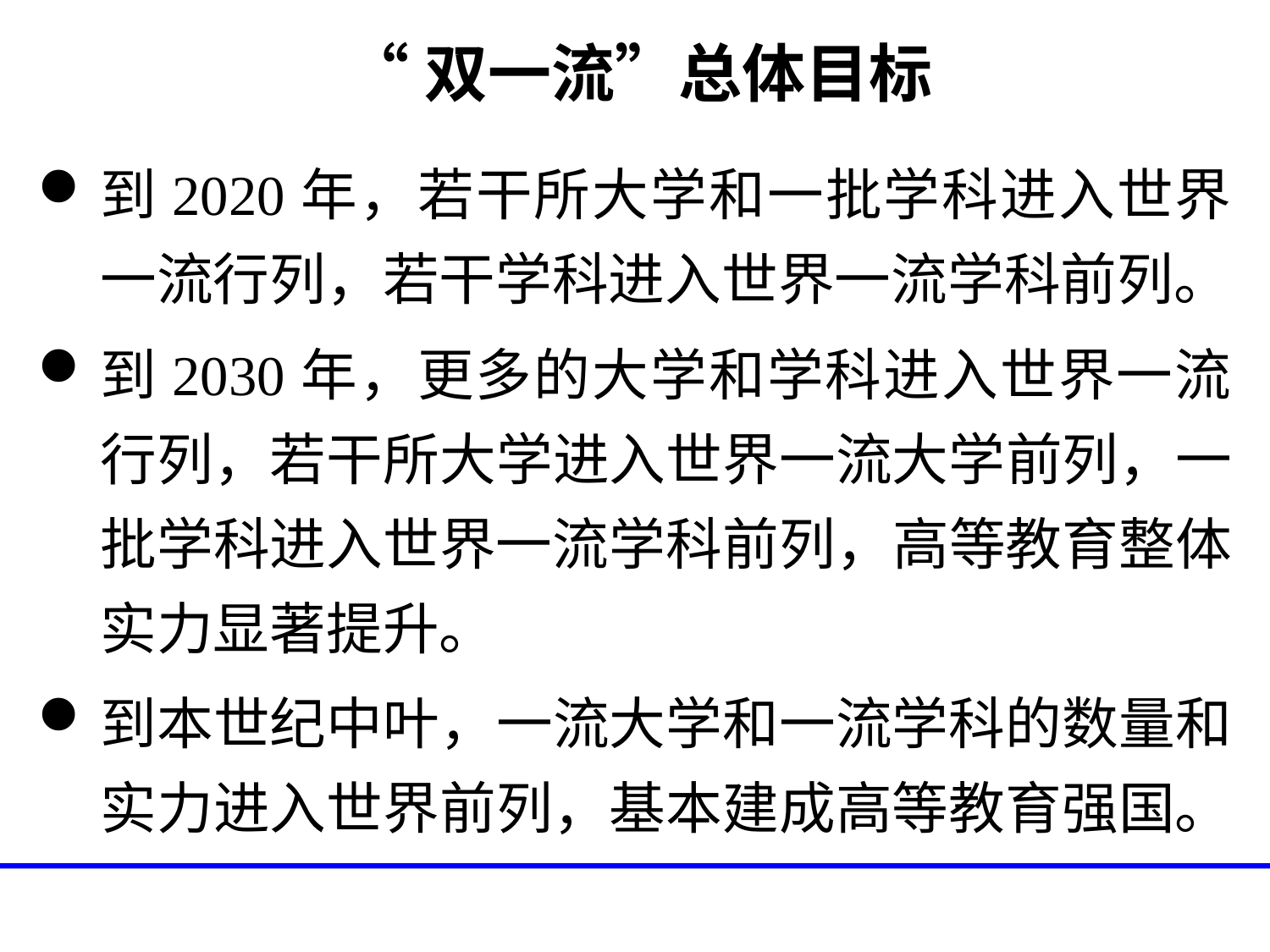

# “双一流”总体目标
到2020年，若干所大学和一批学科进入世界一流行列，若干学科进入世界一流学科前列。
到2030年，更多的大学和学科进入世界一流行列，若干所大学进入世界一流大学前列，一批学科进入世界一流学科前列，高等教育整体实力显著提升。
到本世纪中叶，一流大学和一流学科的数量和实力进入世界前列，基本建成高等教育强国。